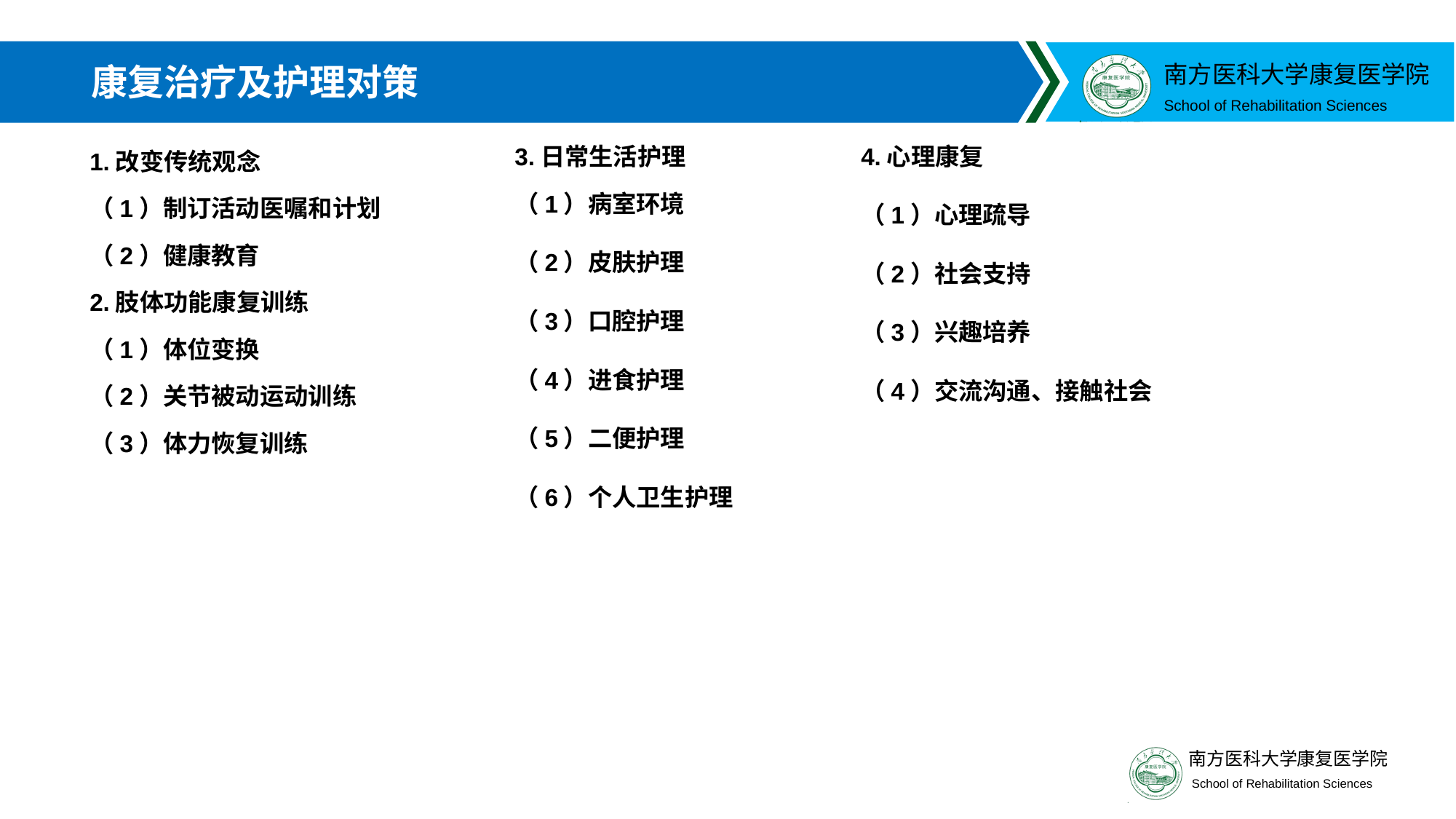

# 康复治疗及护理对策
4.心理康复
（1）心理疏导
（2）社会支持
（3）兴趣培养
（4）交流沟通、接触社会

3.日常生活护理
（1）病室环境
（2）皮肤护理
（3）口腔护理
（4）进食护理
（5）二便护理
（6）个人卫生护理

1.改变传统观念
（1）制订活动医嘱和计划
（2）健康教育
2.肢体功能康复训练
（1）体位变换
（2）关节被动运动训练
（3）体力恢复训练